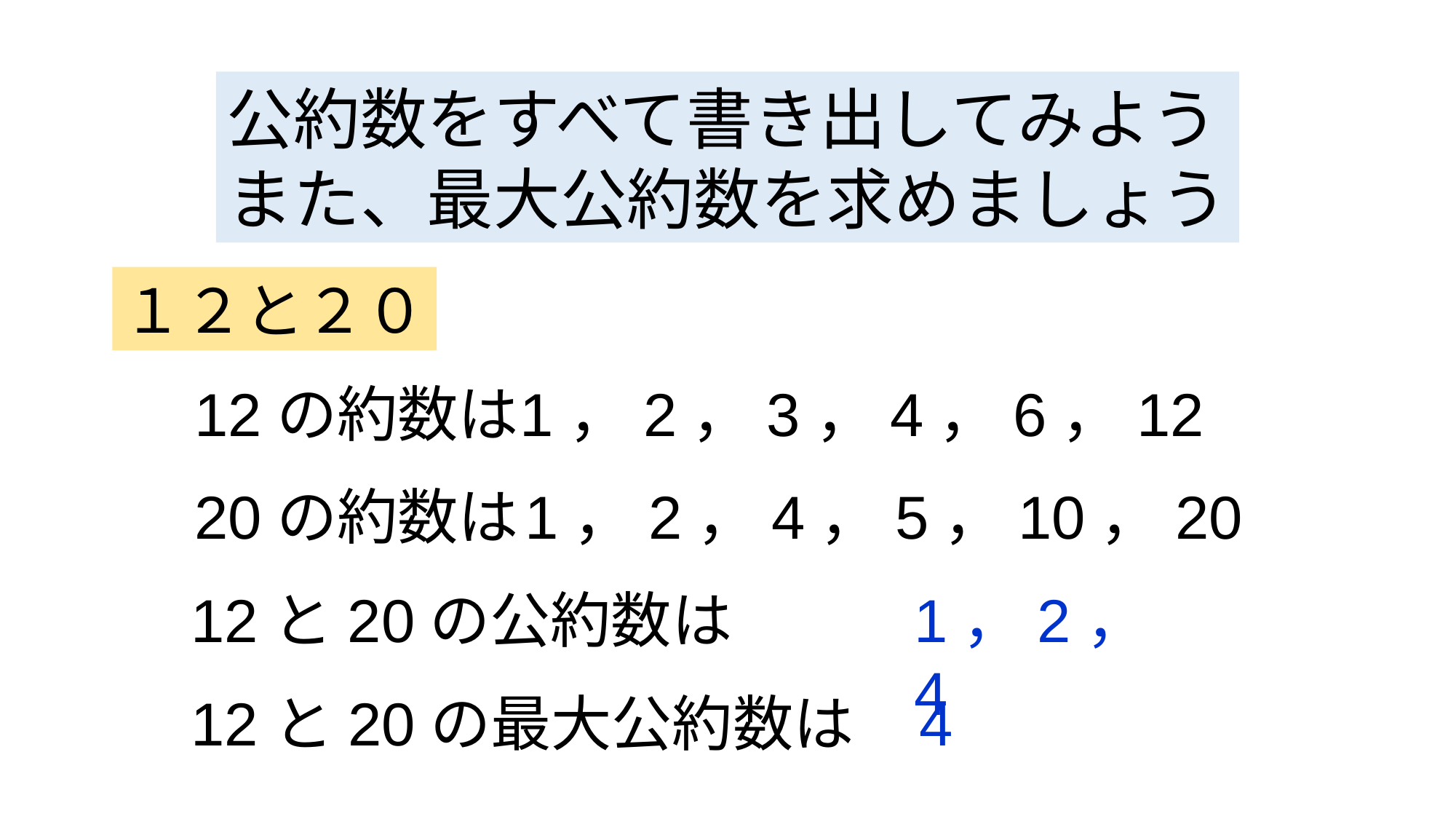

公約数をすべて書き出してみよう
また、最大公約数を求めましょう
１２と２０
12の約数は
1，2，3，4，6，12
20の約数は
1，2，4，5，10，20
12と20の公約数は
1，2，4
12と20の最大公約数は
4